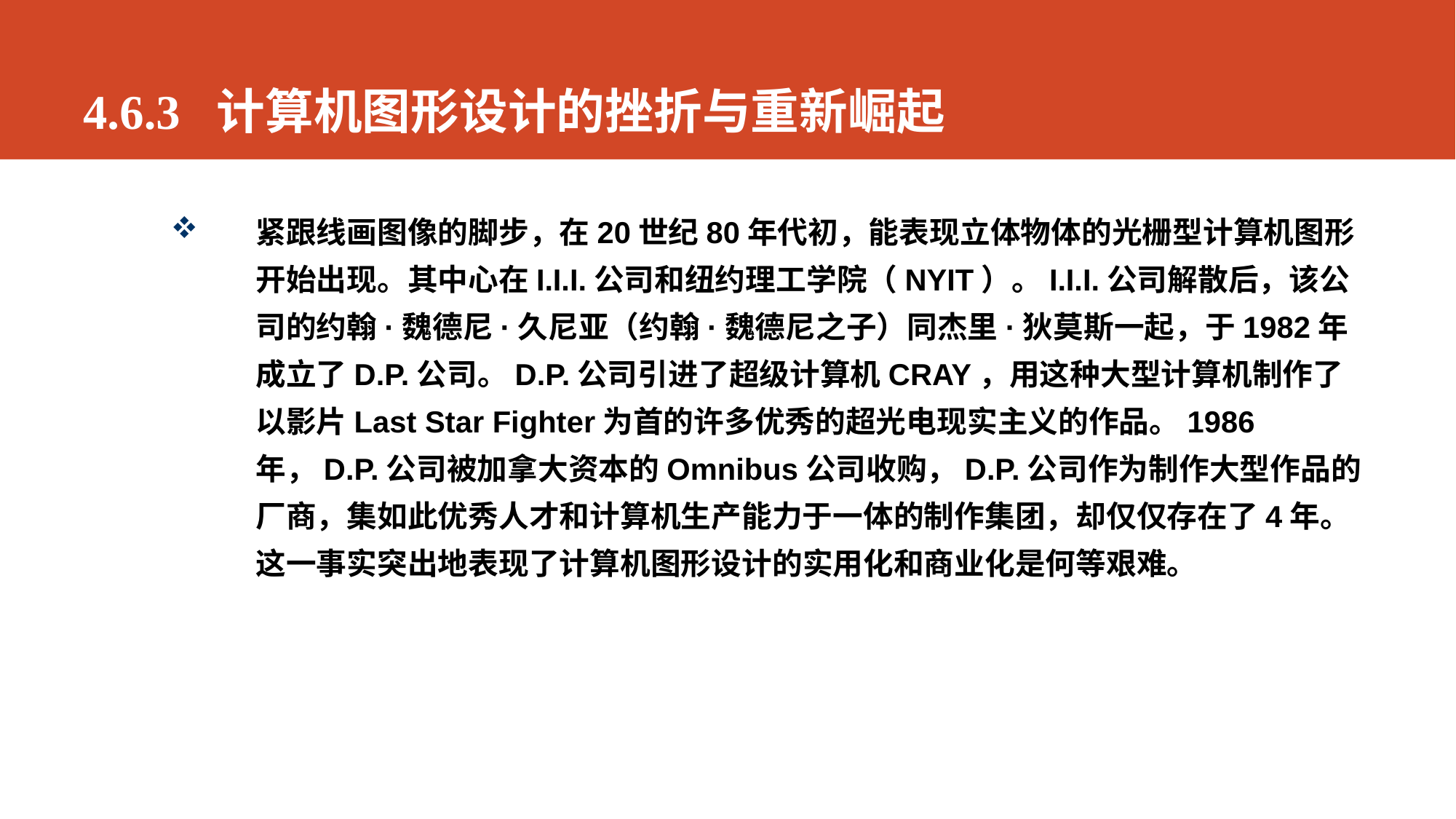

# 4.6.3  计算机图形设计的挫折与重新崛起
紧跟线画图像的脚步，在20世纪80年代初，能表现立体物体的光栅型计算机图形开始出现。其中心在I.I.I.公司和纽约理工学院（NYIT）。I.I.I.公司解散后，该公司的约翰·魏德尼·久尼亚（约翰·魏德尼之子）同杰里·狄莫斯一起，于1982年成立了D.P.公司。D.P.公司引进了超级计算机CRAY，用这种大型计算机制作了以影片Last Star Fighter为首的许多优秀的超光电现实主义的作品。1986年，D.P.公司被加拿大资本的Omnibus公司收购，D.P.公司作为制作大型作品的厂商，集如此优秀人才和计算机生产能力于一体的制作集团，却仅仅存在了4年。这一事实突出地表现了计算机图形设计的实用化和商业化是何等艰难。